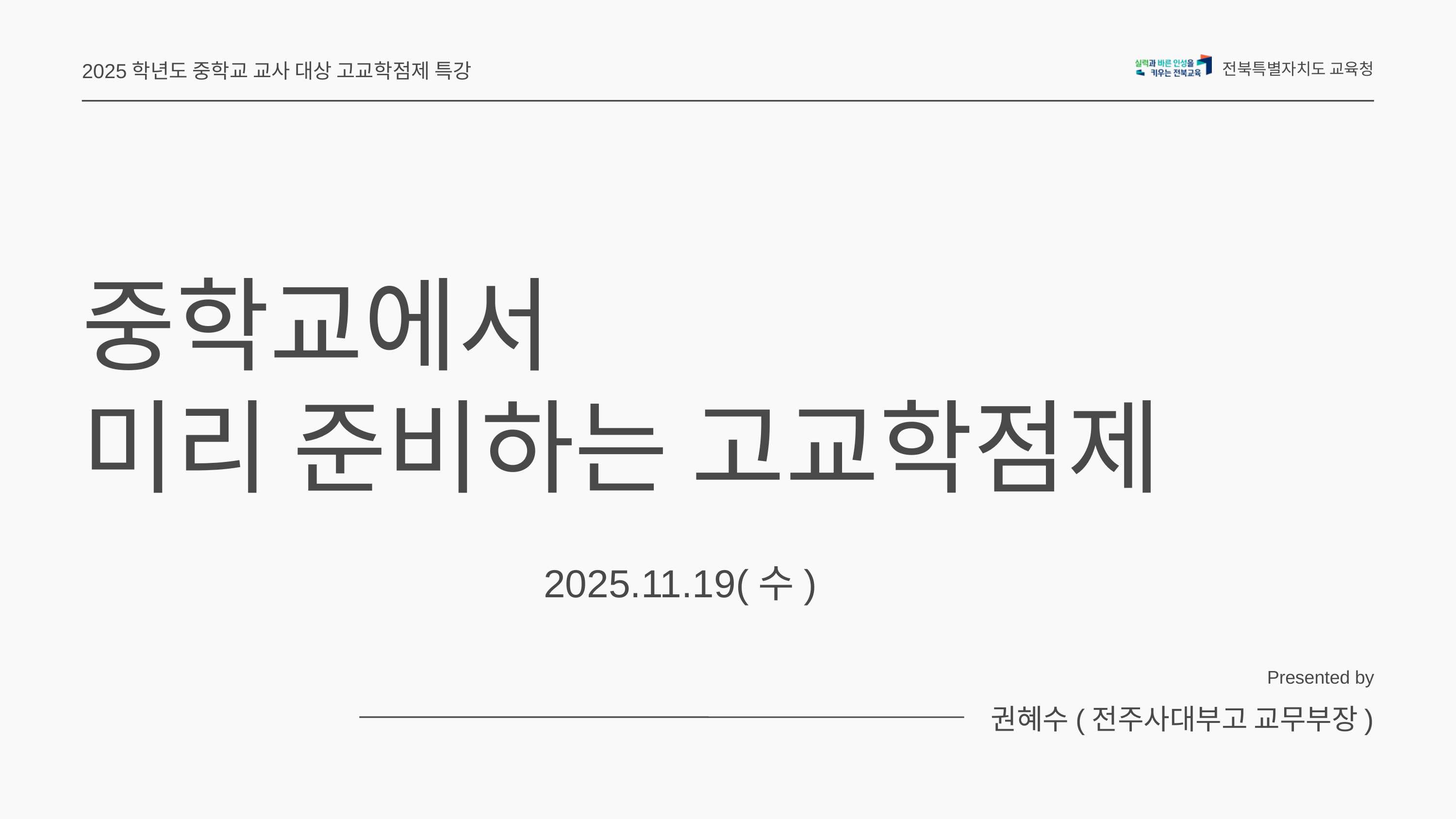

2025학년도 중학교 교사 대상 고교학점제 특강

전북특별자치도 교육청

중학교에서
미리 준비하는 고교학점제
2025.11.19(수)
Presented by
권혜수(전주사대부고 교무부장)